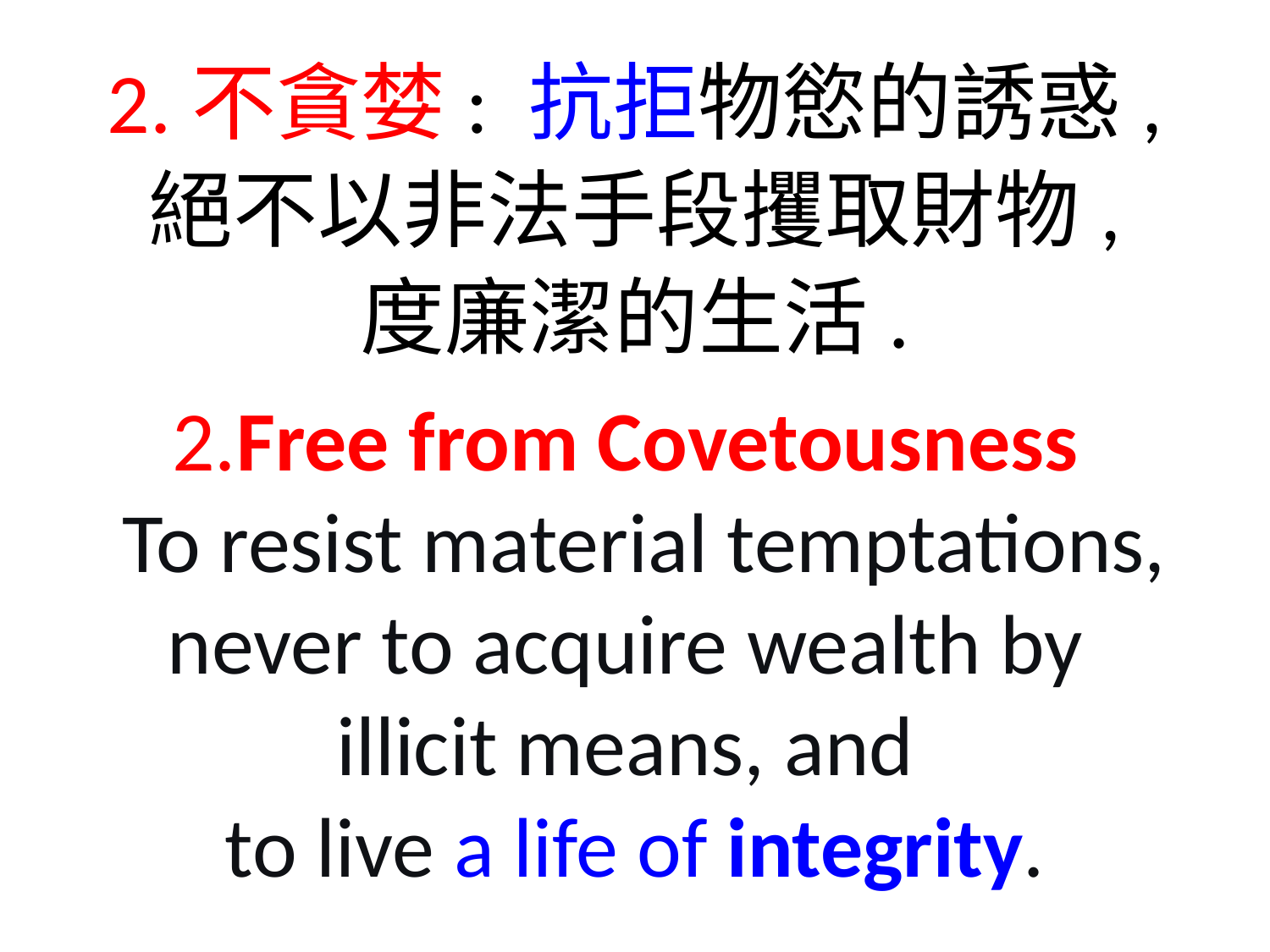

2.不貪婪: 抗拒物慾的誘惑,
絕不以非法手段攫取財物,
度廉潔的生活.
2.Free from Covetousness
 To resist material temptations, never to acquire wealth by
illicit means, and
to live a life of integrity.